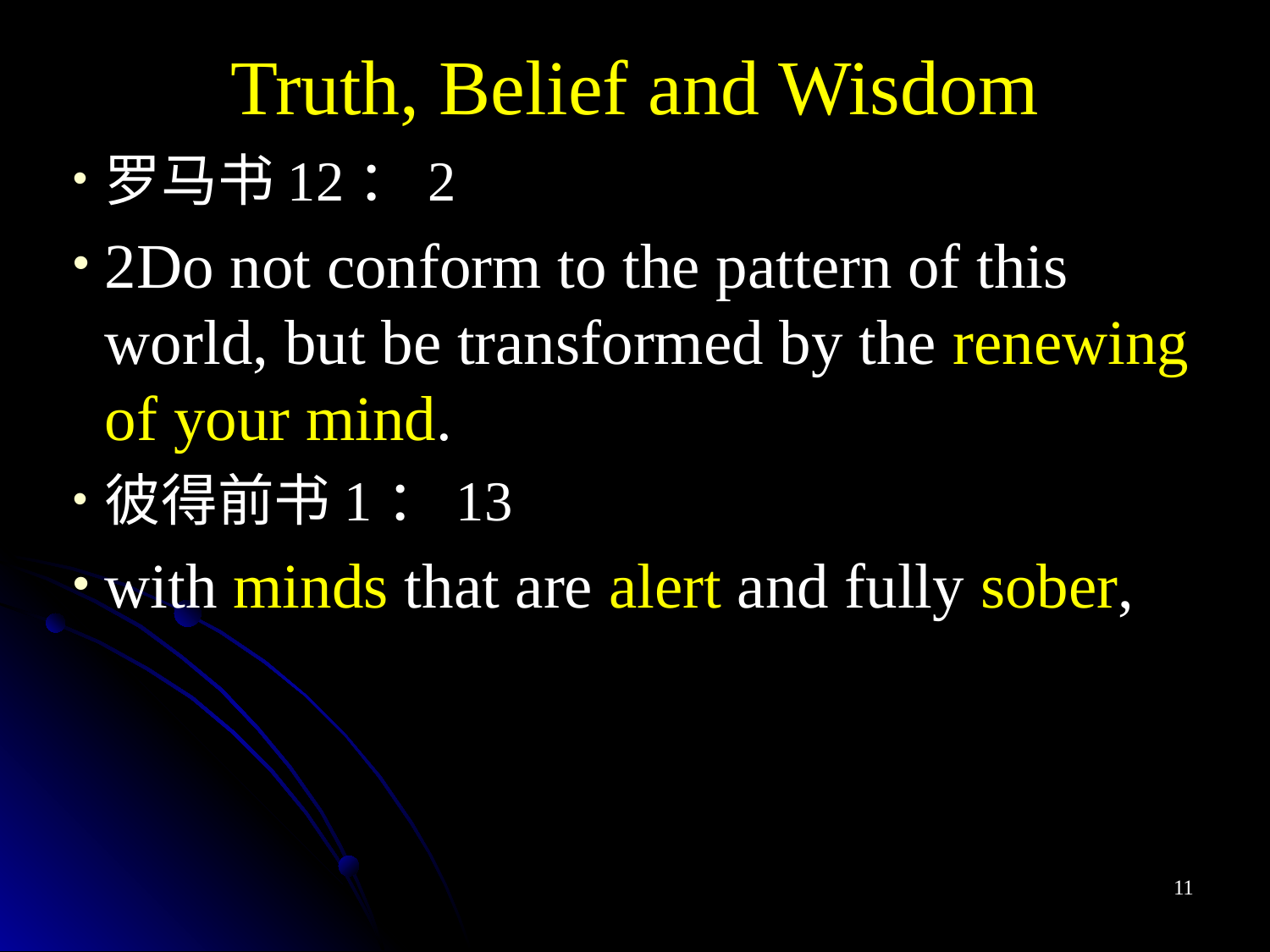

Truth, Belief and Wisdom
罗马书12：2
2Do not conform to the pattern of this world, but be transformed by the renewing of your mind.
彼得前书1：13
with minds that are alert and fully sober,
11